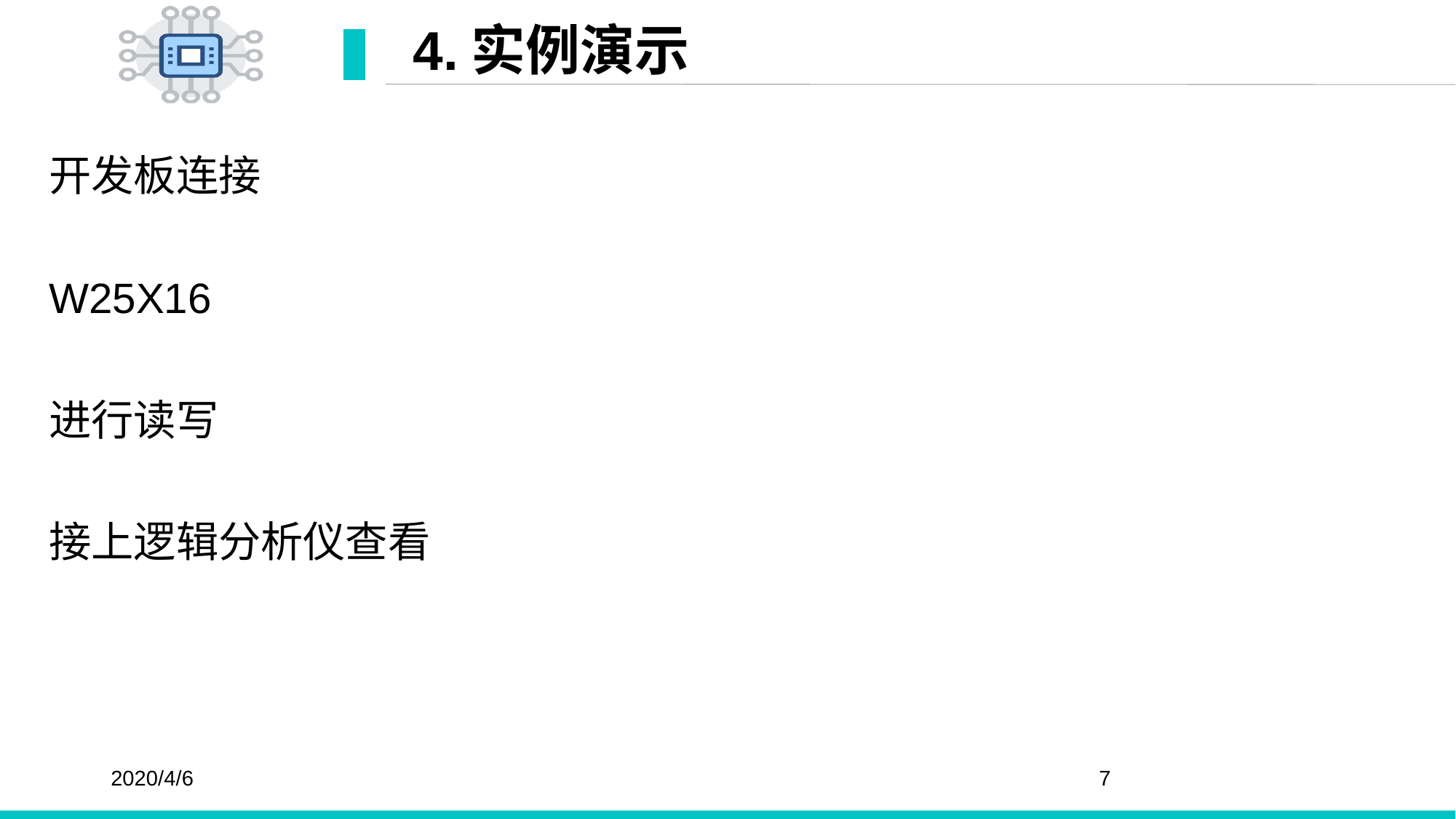

# 4.实例演示
开发板连接

W25X16

进行读写

接上逻辑分析仪查看

2020/4/6
7